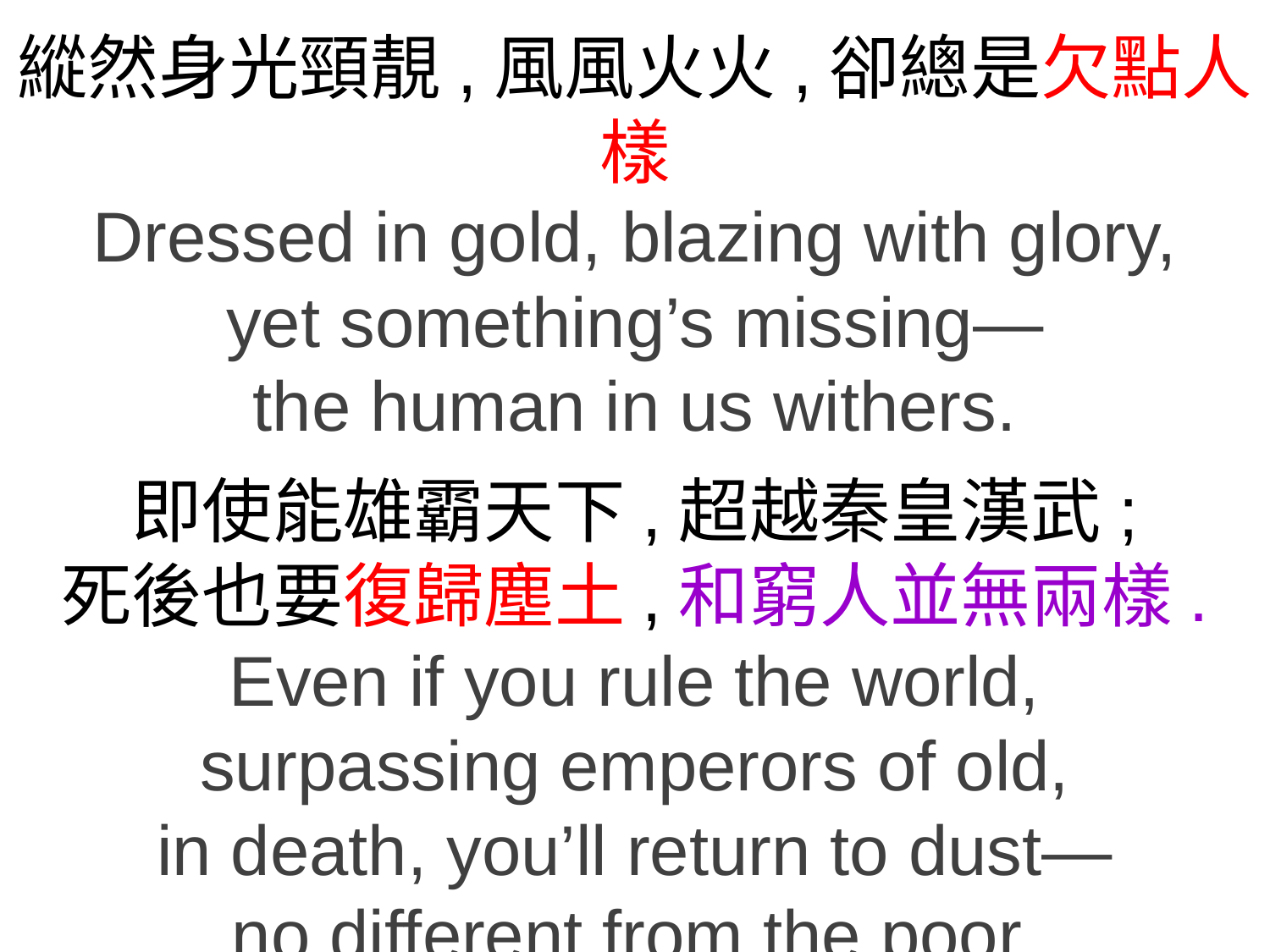

縱然身光頸靚,風風火火,卻總是欠點人樣
Dressed in gold, blazing with glory,
yet something’s missing—
the human in us withers.
即使能雄霸天下,超越秦皇漢武;
死後也要復歸塵土,和窮人並無兩樣.
Even if you rule the world,
surpassing emperors of old,
in death, you’ll return to dust—
no different from the poor.